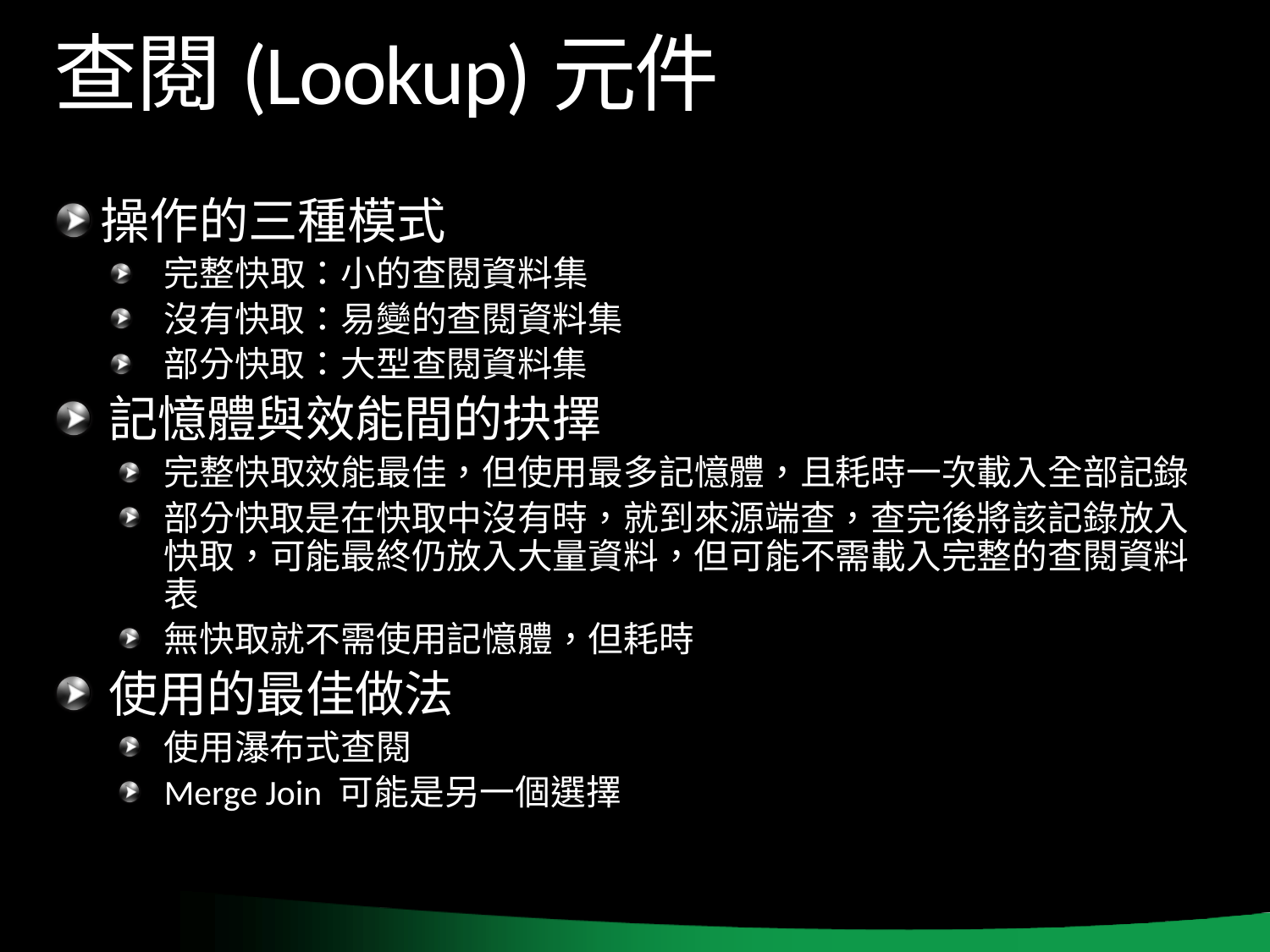

# 查閱(Lookup)元件

操作的三種模式
完整快取：小的查閱資料集
沒有快取：易變的查閱資料集
部分快取：大型查閱資料集
記憶體與效能間的抉擇
完整快取效能最佳，但使用最多記憶體，且耗時一次載入全部記錄
部分快取是在快取中沒有時，就到來源端查，查完後將該記錄放入快取，可能最終仍放入大量資料，但可能不需載入完整的查閱資料表
無快取就不需使用記憶體，但耗時
使用的最佳做法
使用瀑布式查閱
Merge Join 可能是另一個選擇